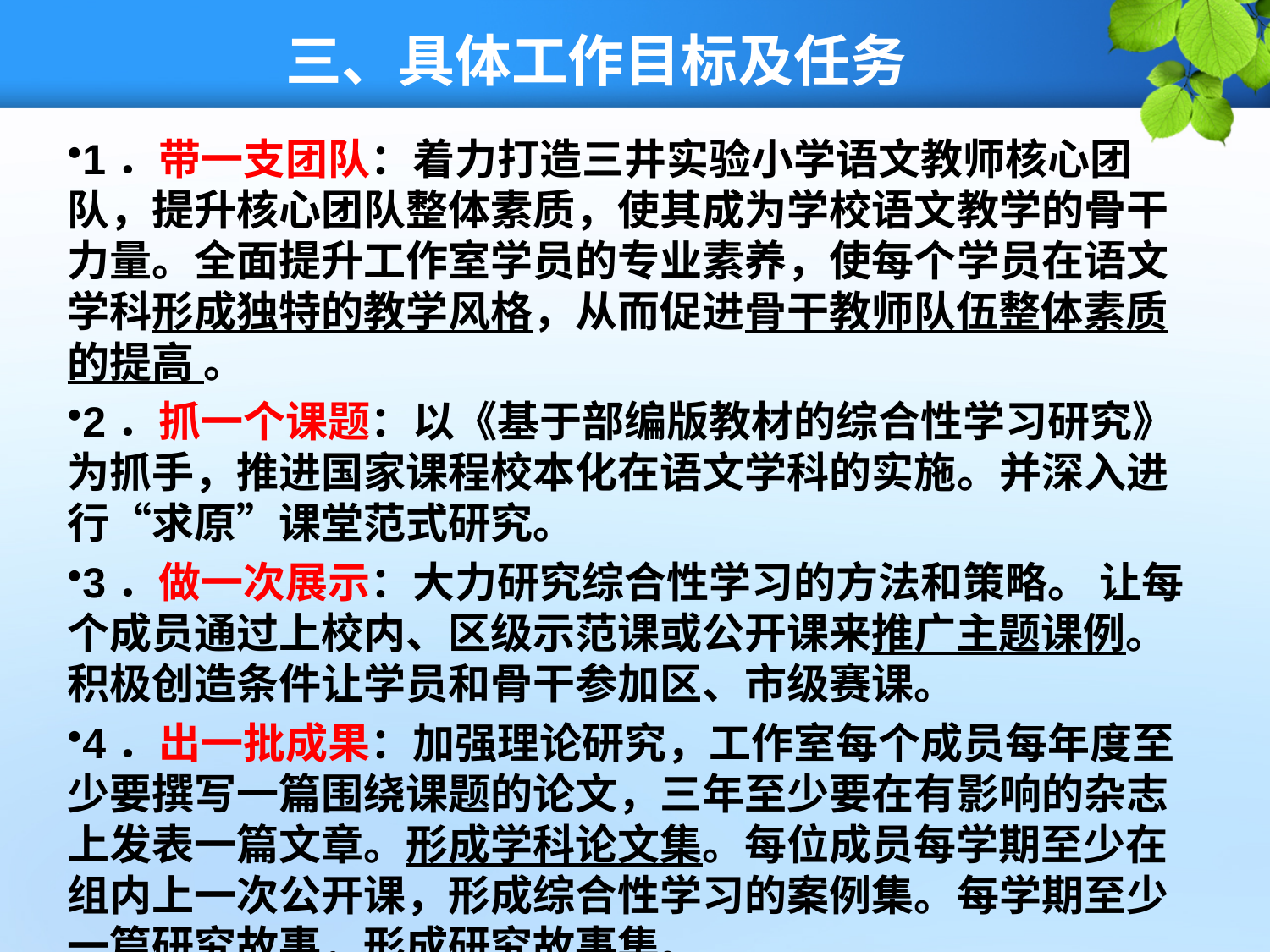

# 三、具体工作目标及任务
1．带一支团队：着力打造三井实验小学语文教师核心团队，提升核心团队整体素质，使其成为学校语文教学的骨干力量。全面提升工作室学员的专业素养，使每个学员在语文学科形成独特的教学风格，从而促进骨干教师队伍整体素质的提高 。
2．抓一个课题：以《基于部编版教材的综合性学习研究》为抓手，推进国家课程校本化在语文学科的实施。并深入进行“求原”课堂范式研究。
3．做一次展示：大力研究综合性学习的方法和策略。 让每个成员通过上校内、区级示范课或公开课来推广主题课例。积极创造条件让学员和骨干参加区、市级赛课。
4．出一批成果：加强理论研究，工作室每个成员每年度至少要撰写一篇围绕课题的论文，三年至少要在有影响的杂志上发表一篇文章。形成学科论文集。每位成员每学期至少在组内上一次公开课，形成综合性学习的案例集。每学期至少一篇研究故事，形成研究故事集。